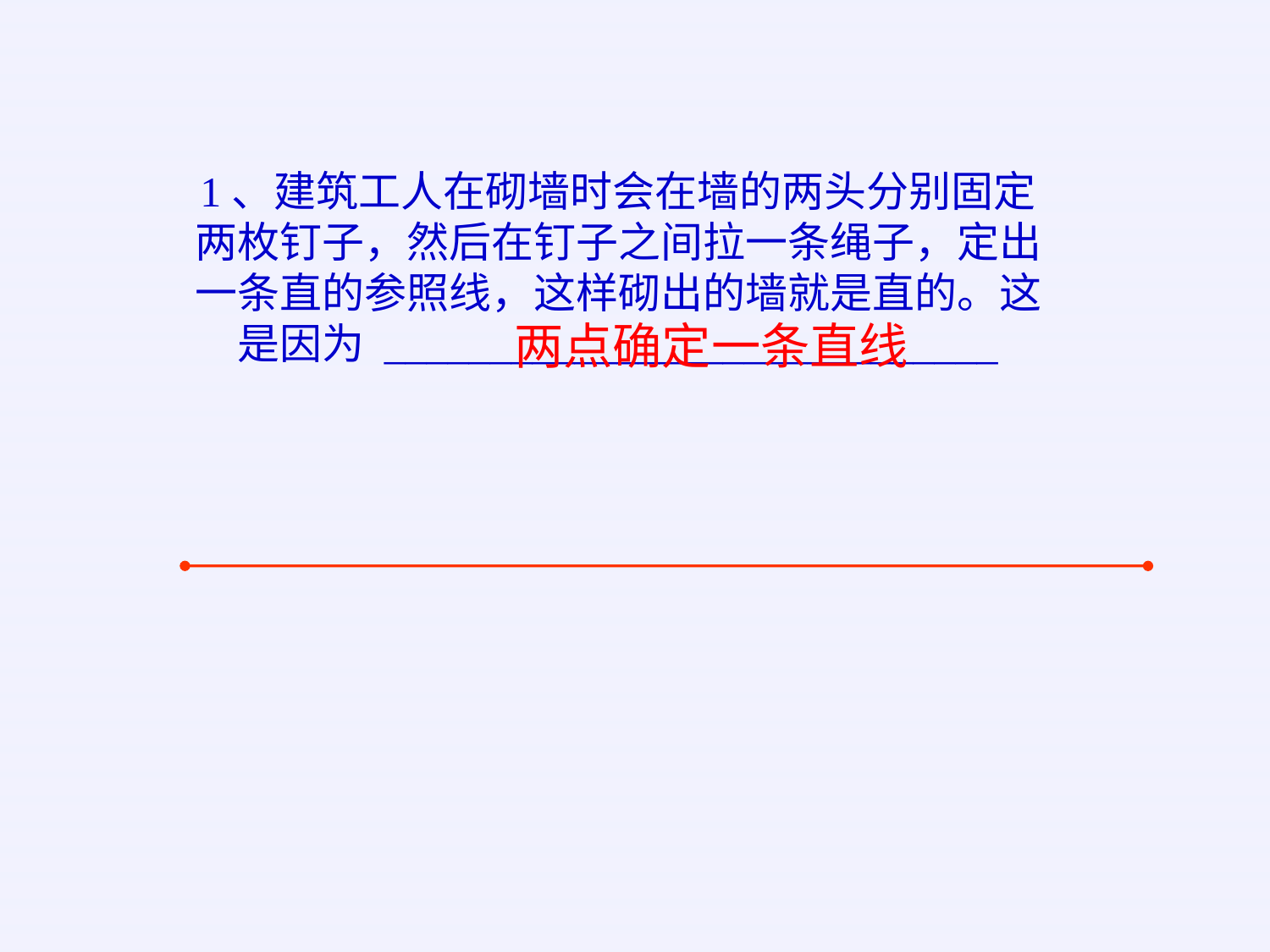

1、建筑工人在砌墙时会在墙的两头分别固定两枚钉子，然后在钉子之间拉一条绳子，定出一条直的参照线，这样砌出的墙就是直的。这是因为 _____________________________
两点确定一条直线